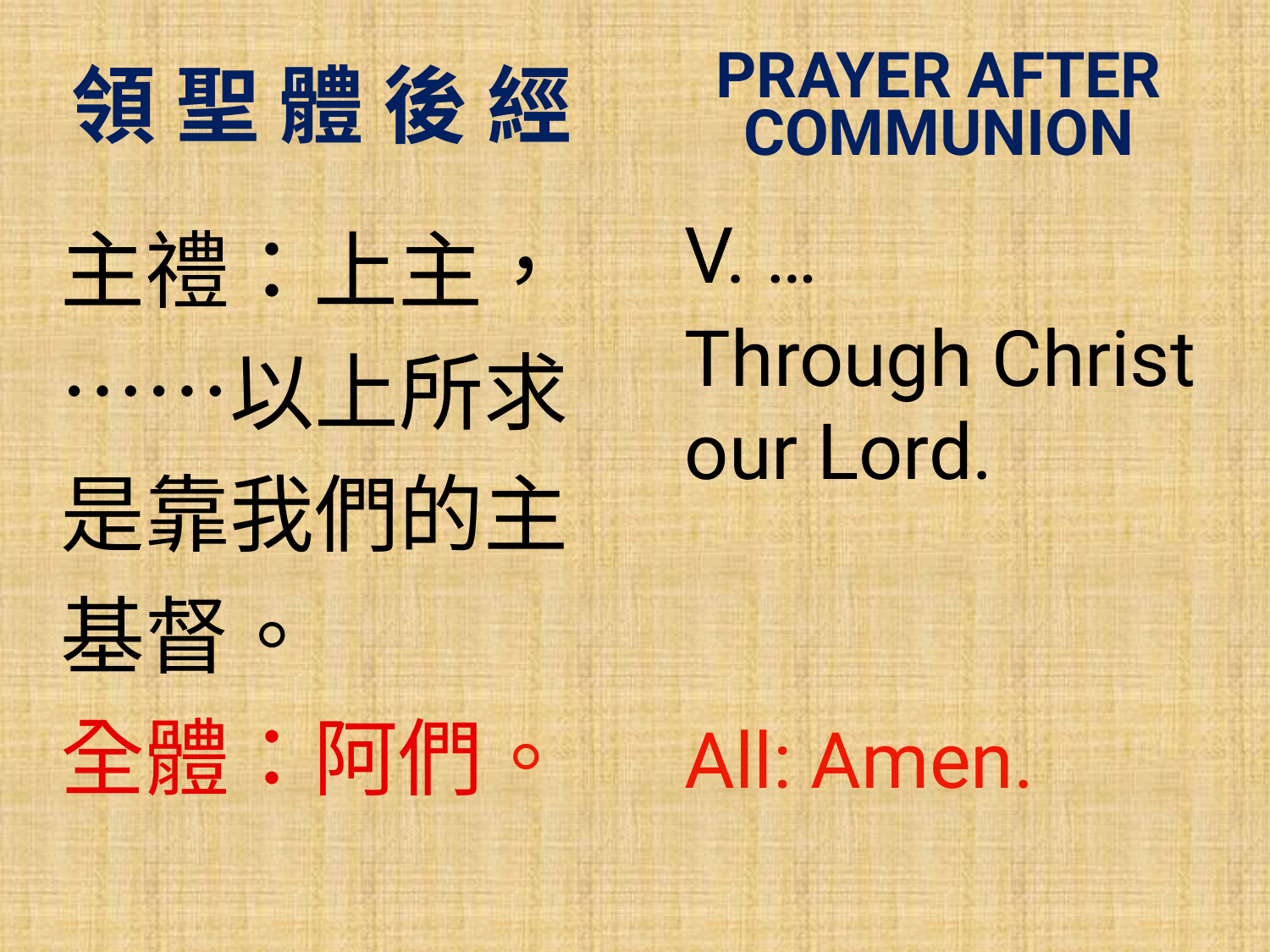

# 領 聖 體 後 經
PRAYER AFTER COMMUNION
主禮：上主，……以上所求是靠我們的主基督。
全體：阿們。
V. …
Through Christ our Lord.

All: Amen.